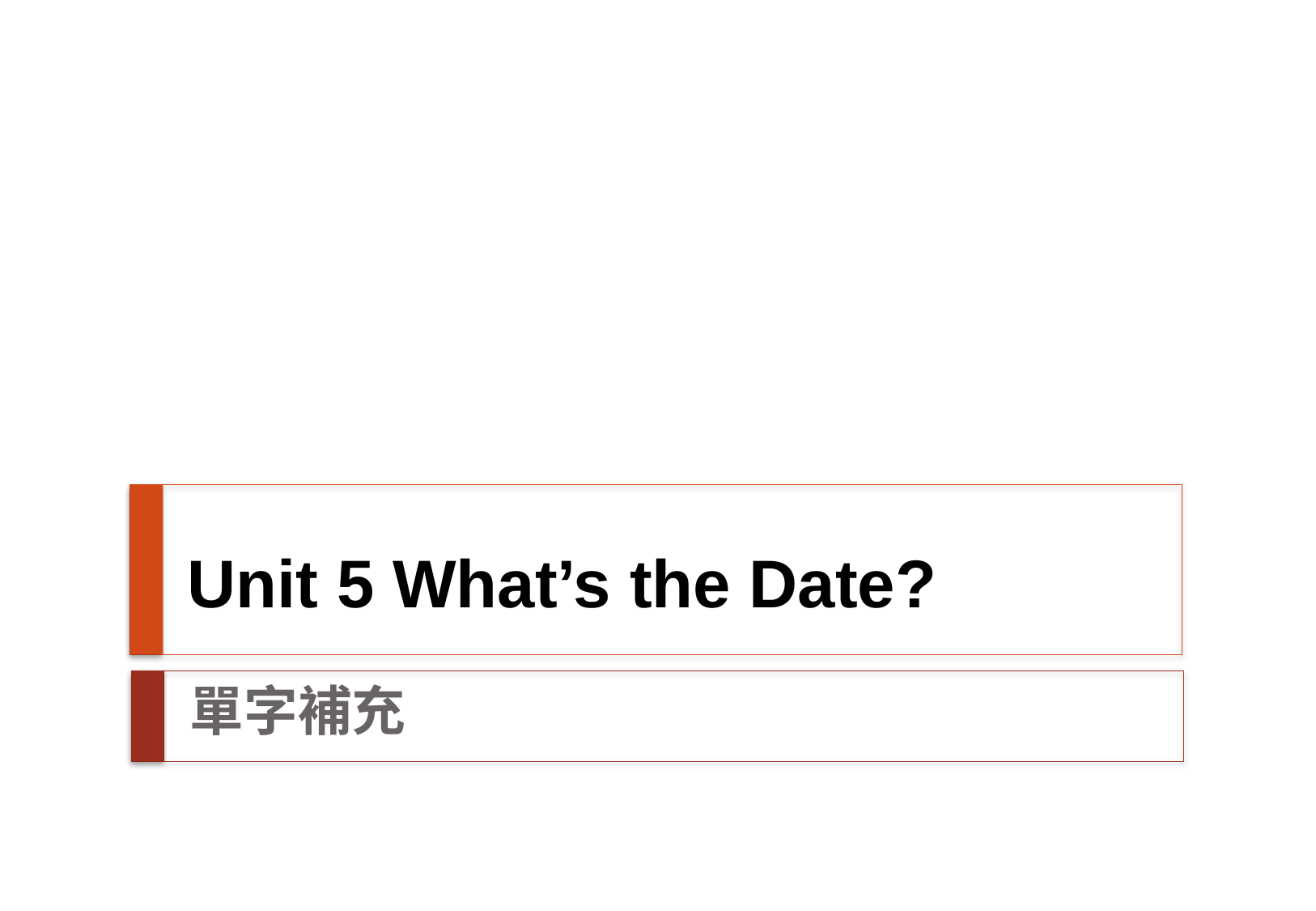

# Unit 5 What’s the Date?
  單字補充